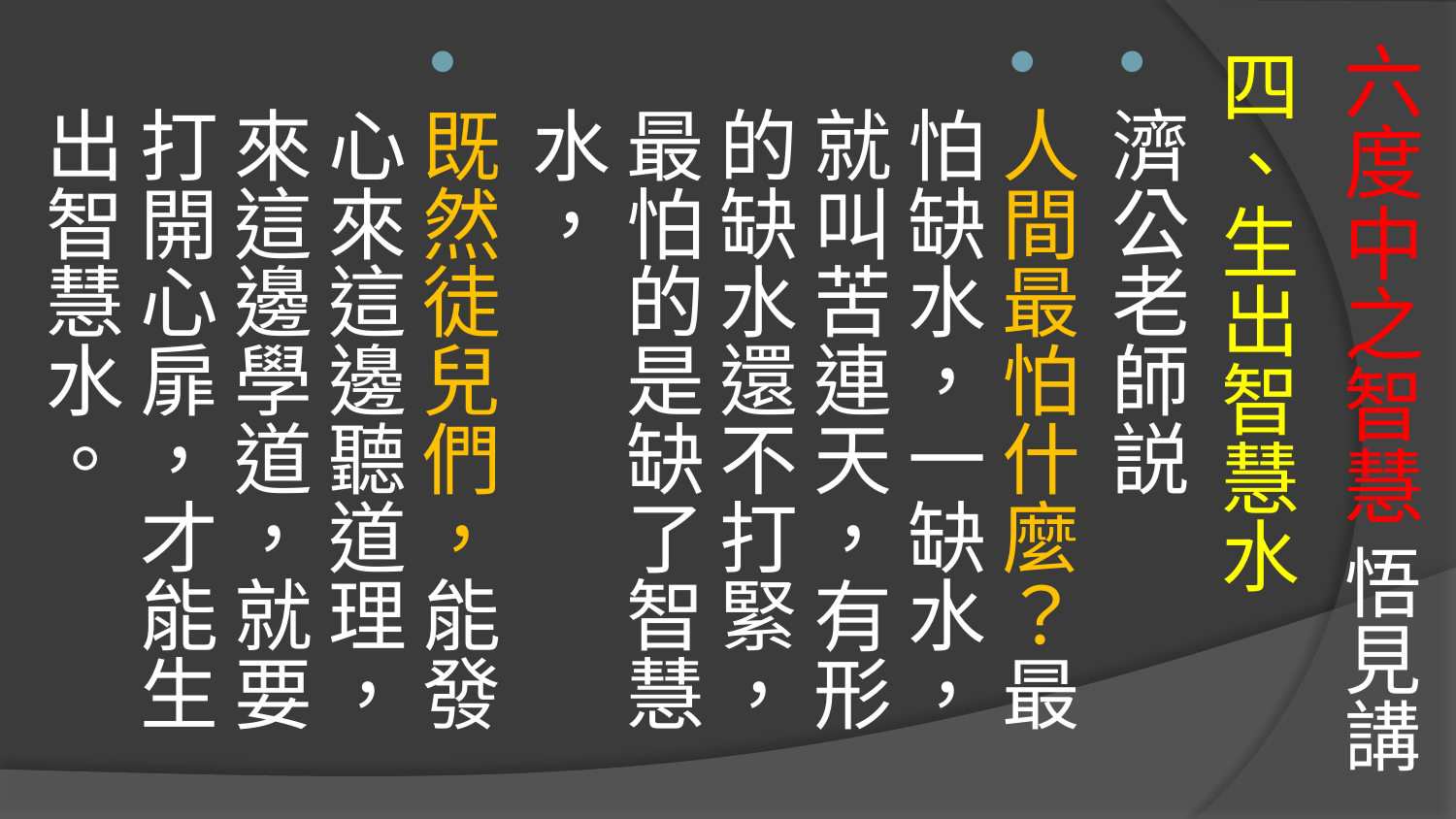

# 六度中之智慧 悟見講
四、生出智慧水
濟公老師説
人間最怕什麼？最怕缺水，一缺水，就叫苦連天，有形的缺水還不打緊， 最怕的是缺了智慧水，
既然徒兒們，能發心來這邊聽道理，來這邊學道，就要打開心扉，才能生出智慧水。